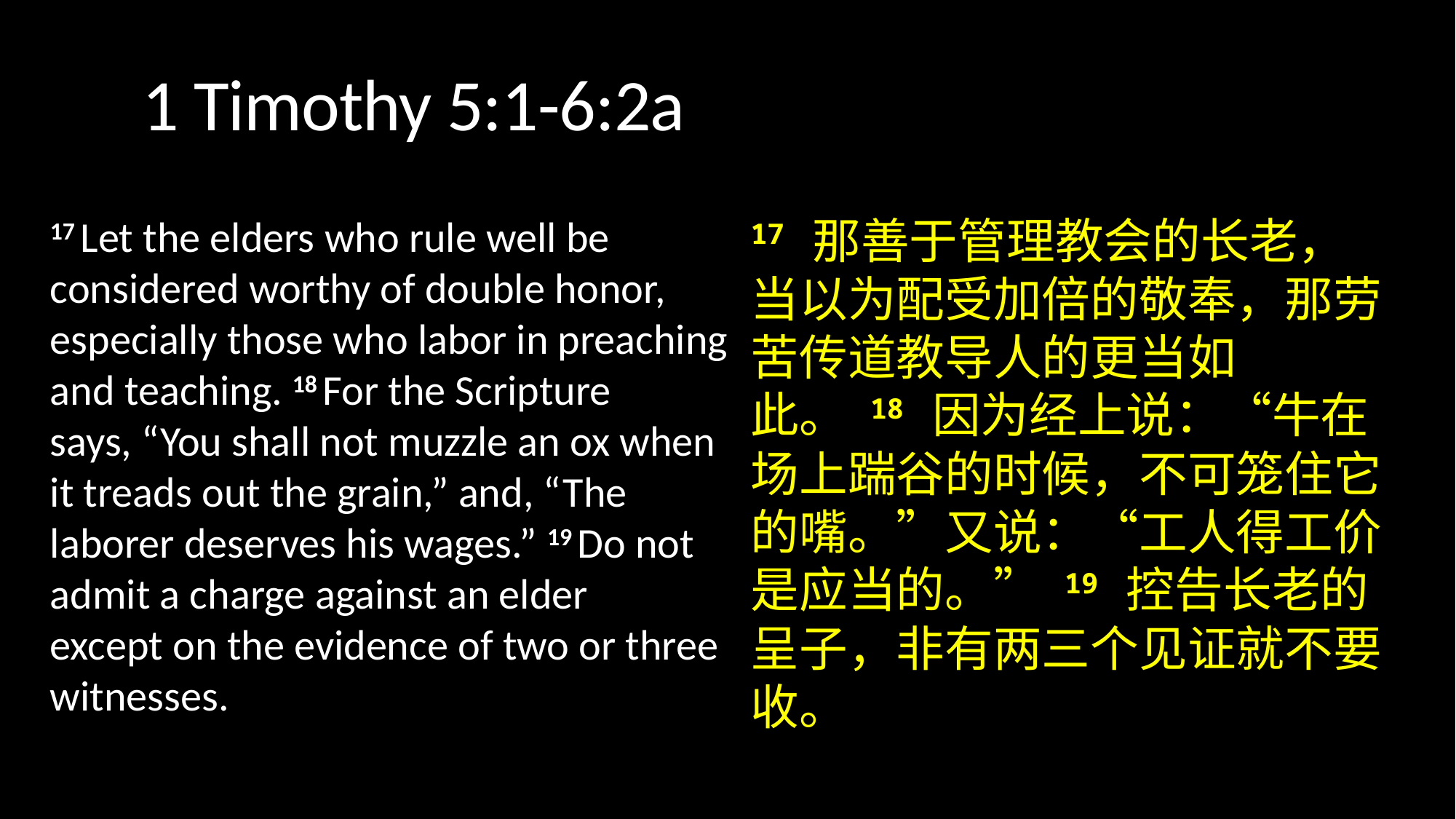

# 1 Timothy 5:1-6:2a
17 Let the elders who rule well be considered worthy of double honor, especially those who labor in preaching and teaching. 18 For the Scripture says, “You shall not muzzle an ox when it treads out the grain,” and, “The laborer deserves his wages.” 19 Do not admit a charge against an elder except on the evidence of two or three witnesses.
17 那善于管理教会的长老，当以为配受加倍的敬奉，那劳苦传道教导人的更当如此。 18 因为经上说：“牛在场上踹谷的时候，不可笼住它的嘴。”又说：“工人得工价是应当的。” 19 控告长老的呈子，非有两三个见证就不要收。